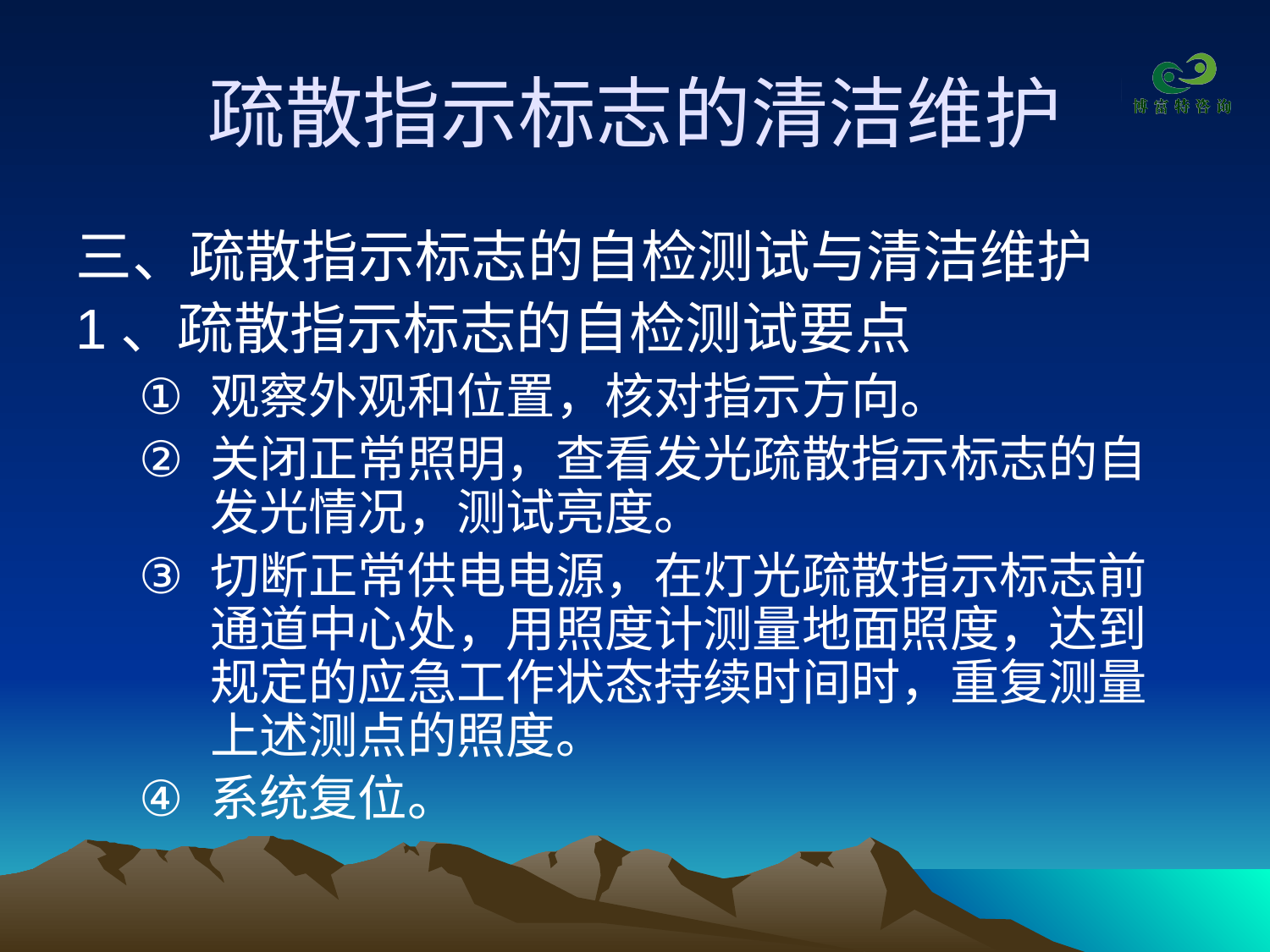

# 疏散指示标志的清洁维护
三、疏散指示标志的自检测试与清洁维护
1、疏散指示标志的自检测试要点
观察外观和位置，核对指示方向。
关闭正常照明，查看发光疏散指示标志的自发光情况，测试亮度。
切断正常供电电源，在灯光疏散指示标志前通道中心处，用照度计测量地面照度，达到规定的应急工作状态持续时间时，重复测量上述测点的照度。
系统复位。